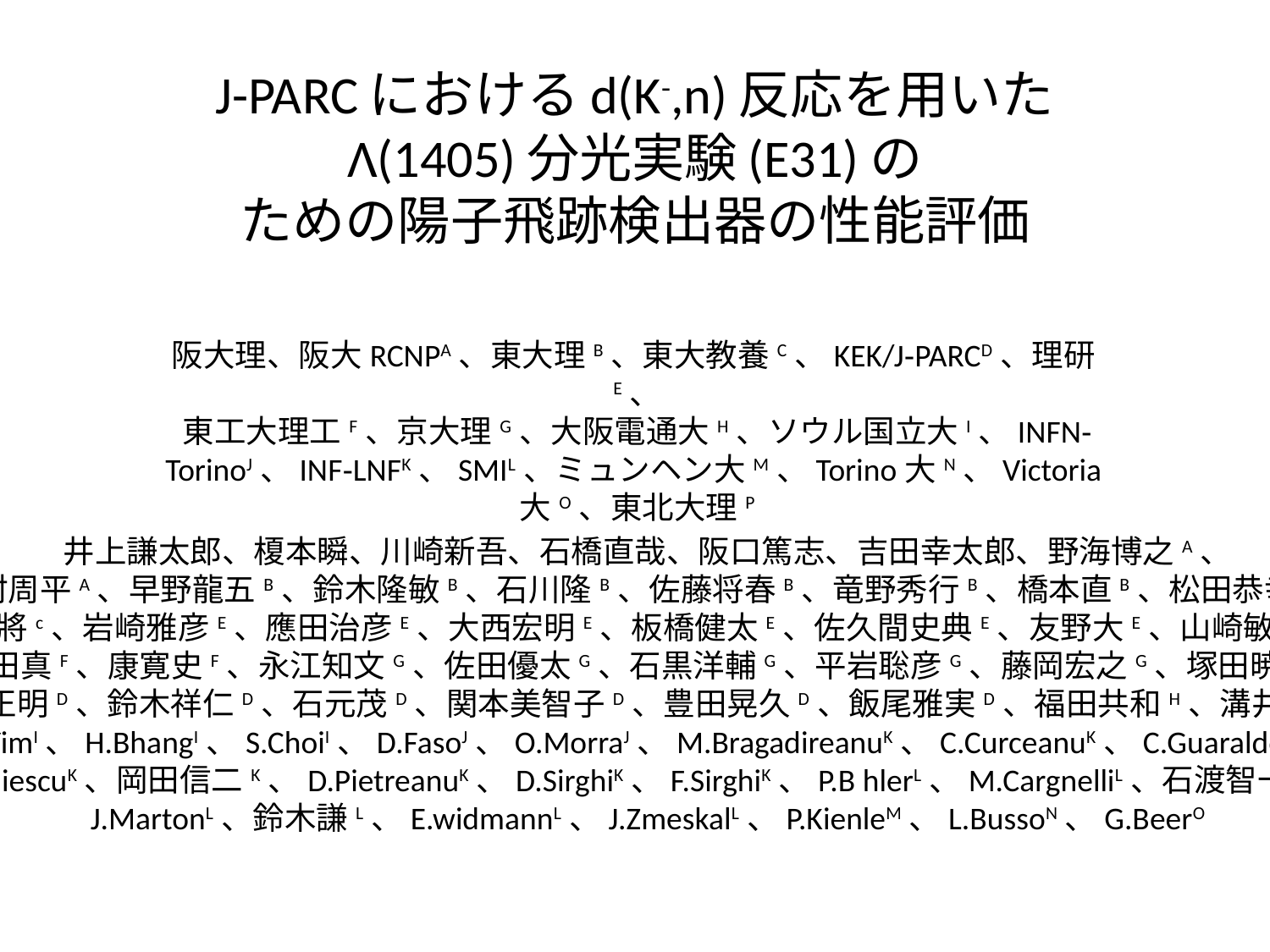

# J-PARCにおけるd(K-,n)反応を用いた Λ(1405)分光実験(E31)の ための陽子飛跡検出器の性能評価
阪大理、阪大RCNPA、東大理B、東大教養C、KEK/J‐PARCD、理研E、
東工大理工F、京大理G、大阪電通大H、ソウル国立大I、INFN‐TorinoJ、INF‐LNFK、SMIL、ミュンヘン大M、Torino大N、Victoria大O、東北大理P
井上謙太郎、榎本瞬、川崎新吾、石橋直哉、阪口篤志、吉田幸太郎、野海博之A、
味村周平A、早野龍五B、鈴木隆敏B、石川隆B、佐藤将春B、竜野秀行B、橋本直B、松田恭幸c、
施赫將c、岩崎雅彦E、應田治彦E、大西宏明E、板橋健太E、佐久間史典E、友野大E、山崎敏光E、
徳田真F、康寛史F、永江知文G、佐田優太G、石黒洋輔G、平岩聡彦G、藤岡宏之G、塚田暁P、
岩井正明D、鈴木祥仁D、石元茂D、関本美智子D、豊田晃久D、飯尾雅実D、福田共和H、溝井浩H、
H.YimI、H.BhangI、S.ChoiI、D.FasoJ、O.MorraJ、M.BragadireanuK、C.CurceanuK、C.GuaraldoK、
M.IliescuK、岡田信二K、D.PietreanuK、D.SirghiK、F.SirghiK、P.B hlerL、M.CargnelliL、石渡智一L、
J.MartonL、鈴木謙L、E.widmannL、J.ZmeskalL、P.KienleM、L.BussoN、G.BeerO